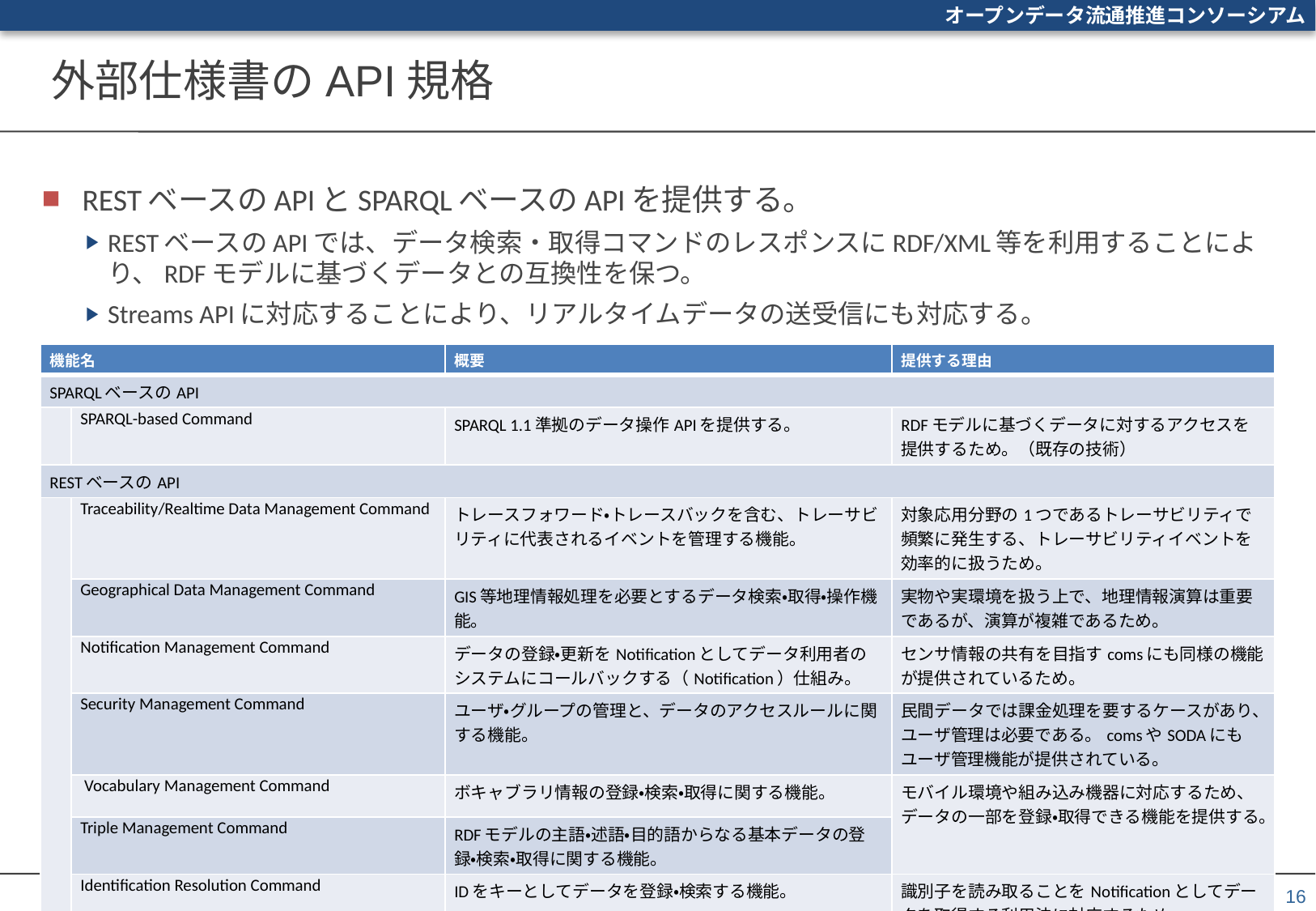

# 外部仕様書のAPI規格
RESTベースのAPIとSPARQLベースのAPIを提供する。
RESTベースのAPIでは、データ検索・取得コマンドのレスポンスにRDF/XML等を利用することにより、RDFモデルに基づくデータとの互換性を保つ。
Streams APIに対応することにより、リアルタイムデータの送受信にも対応する。

| 機能名 |  | 概要 | 提供する理由 |
| --- | --- | --- | --- |
| SPARQLベースのAPI |  |  |  |
|  | SPARQL-based Command | SPARQL 1.1準拠のデータ操作APIを提供する。 | RDFモデルに基づくデータに対するアクセスを提供するため。（既存の技術） |
| RESTベースのAPI |  |  |  |
|  | Traceability/Realtime Data Management Command | トレースフォワード・トレースバックを含む、トレーサビリティに代表されるイベントを管理する機能｡ | 対象応用分野の1つであるトレーサビリティで頻繁に発生する、トレーサビリティイベントを効率的に扱うため。 |
|  | Geographical Data Management Command | GIS等地理情報処理を必要とするデータ検索・取得・操作機能。 | 実物や実環境を扱う上で、地理情報演算は重要であるが、演算が複雑であるため。 |
|  | Notification Management Command | データの登録・更新をNotificationとしてデータ利用者のシステムにコールバックする（Notification）仕組み。 | センサ情報の共有を目指すcomsにも同様の機能が提供されているため。 |
|  | Security Management Command | ユーザ・グループの管理と、データのアクセスルールに関する機能。 | 民間データでは課金処理を要するケースがあり、ユーザ管理は必要である。comsやSODAにもユーザ管理機能が提供されている。 |
|  | Vocabulary Management Command | ボキャブラリ情報の登録・検索・取得に関する機能。 | モバイル環境や組み込み機器に対応するため、データの一部を登録・取得できる機能を提供する。 |
|  | Triple Management Command | RDFモデルの主語・述語・目的語からなる基本データの登録・検索・取得に関する機能。 |  |
|  | Identification Resolution Command | IDをキーとしてデータを登録・検索する機能。 | 識別子を読み取ることをNotificationとしてデータを取得する利用法に対応するため。 |
16